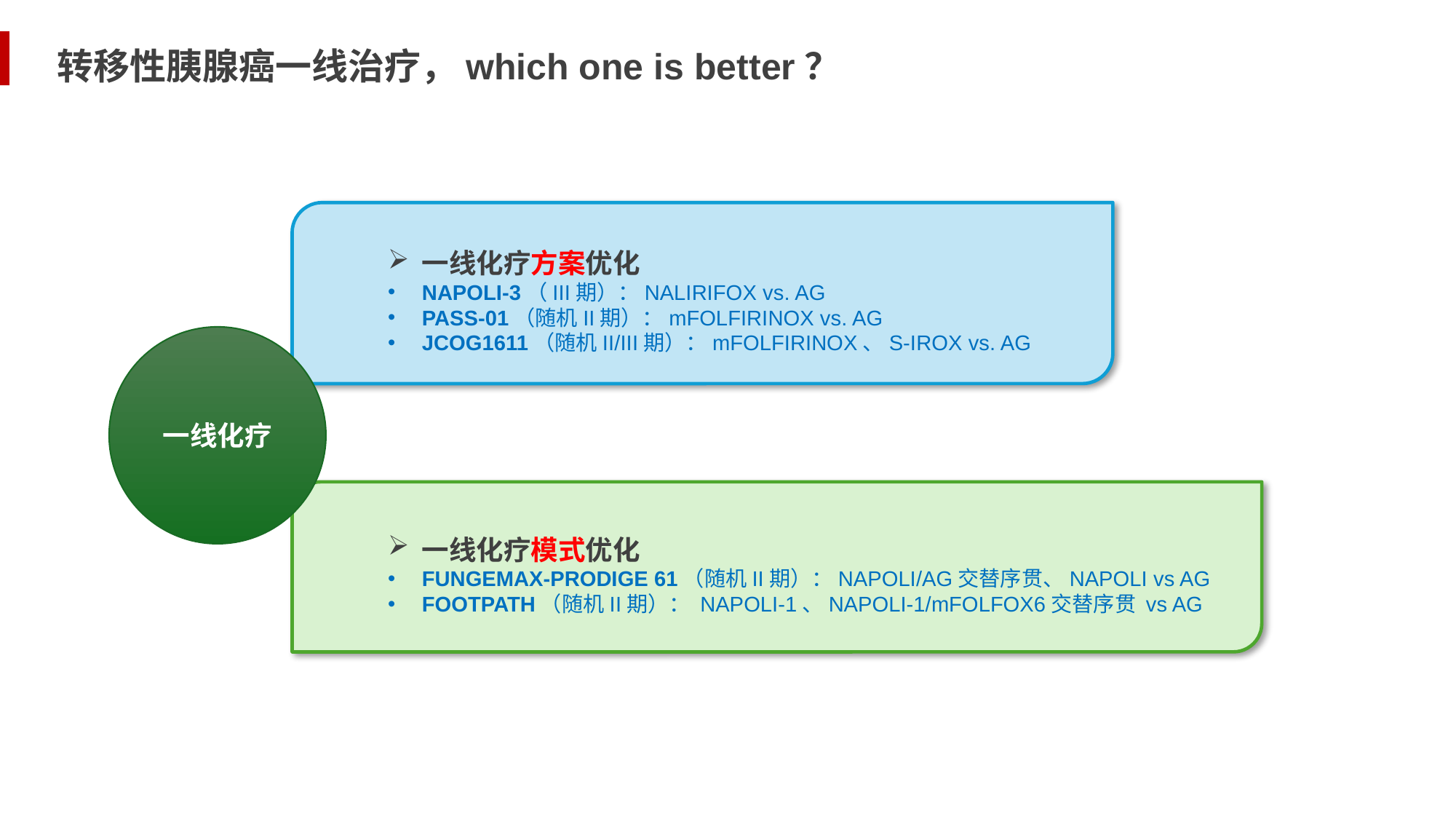

转移性胰腺癌一线治疗，which one is better？

一线化疗方案优化
NAPOLI-3（III期）：NALIRIFOX vs. AG
PASS-01（随机II期）：mFOLFIRINOX vs. AG
JCOG1611（随机II/III期）：mFOLFIRINOX、S-IROX vs. AG
一线化疗

一线化疗模式优化
FUNGEMAX-PRODIGE 61（随机II期）：NAPOLI/AG交替序贯、NAPOLI vs AG
FOOTPATH（随机II期）： NAPOLI-1、NAPOLI-1/mFOLFOX6交替序贯 vs AG